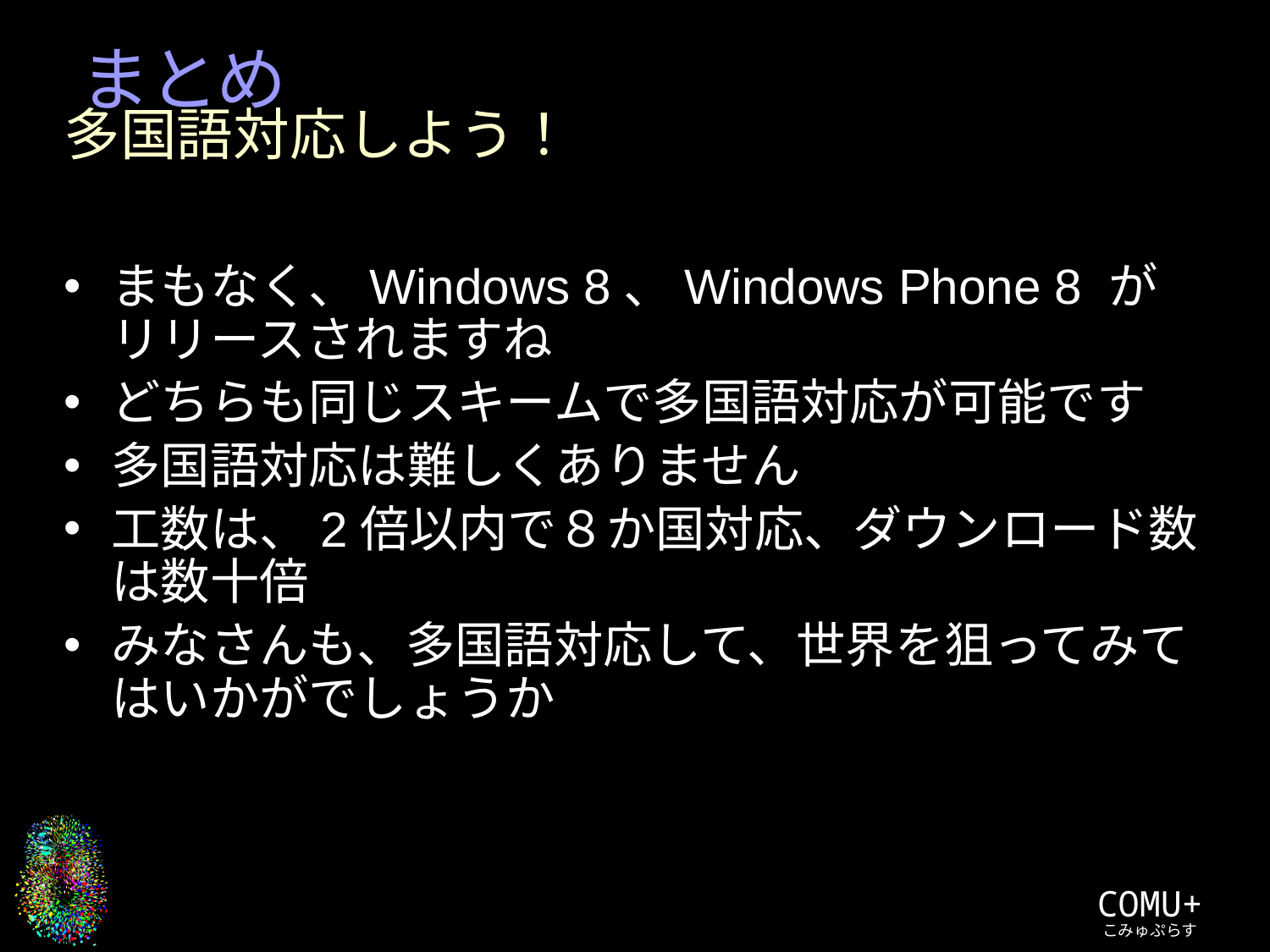

# まとめ
多国語対応しよう！
まもなく、Windows 8、Windows Phone 8 がリリースされますね
どちらも同じスキームで多国語対応が可能です
多国語対応は難しくありません
工数は、2倍以内で８か国対応、ダウンロード数は数十倍
みなさんも、多国語対応して、世界を狙ってみてはいかがでしょうか